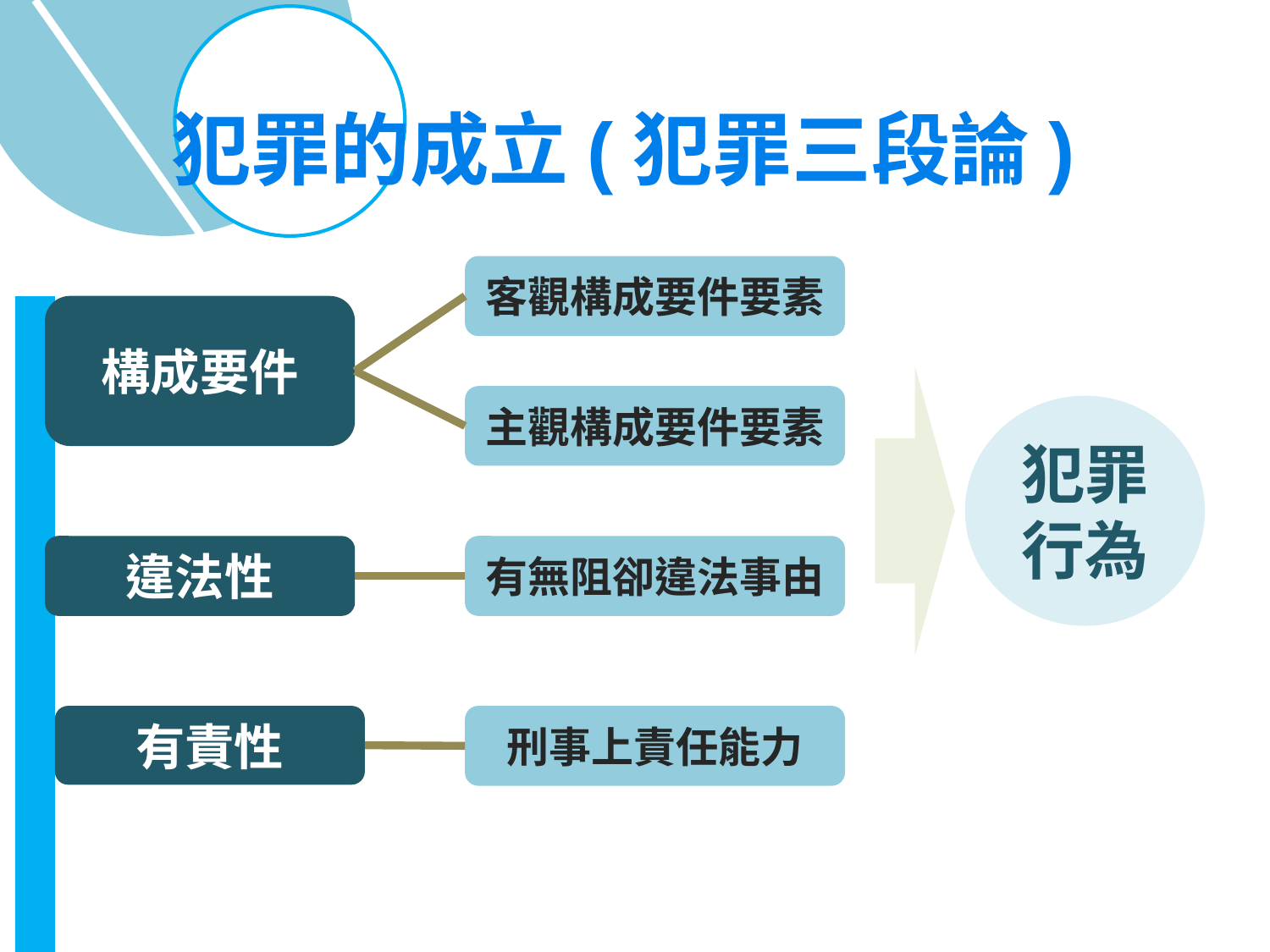

# 犯罪的成立(犯罪三段論)
客觀構成要件要素
構成要件

主觀構成要件要素
犯罪行為
違法性
有無阻卻違法事由
有責性
刑事上責任能力